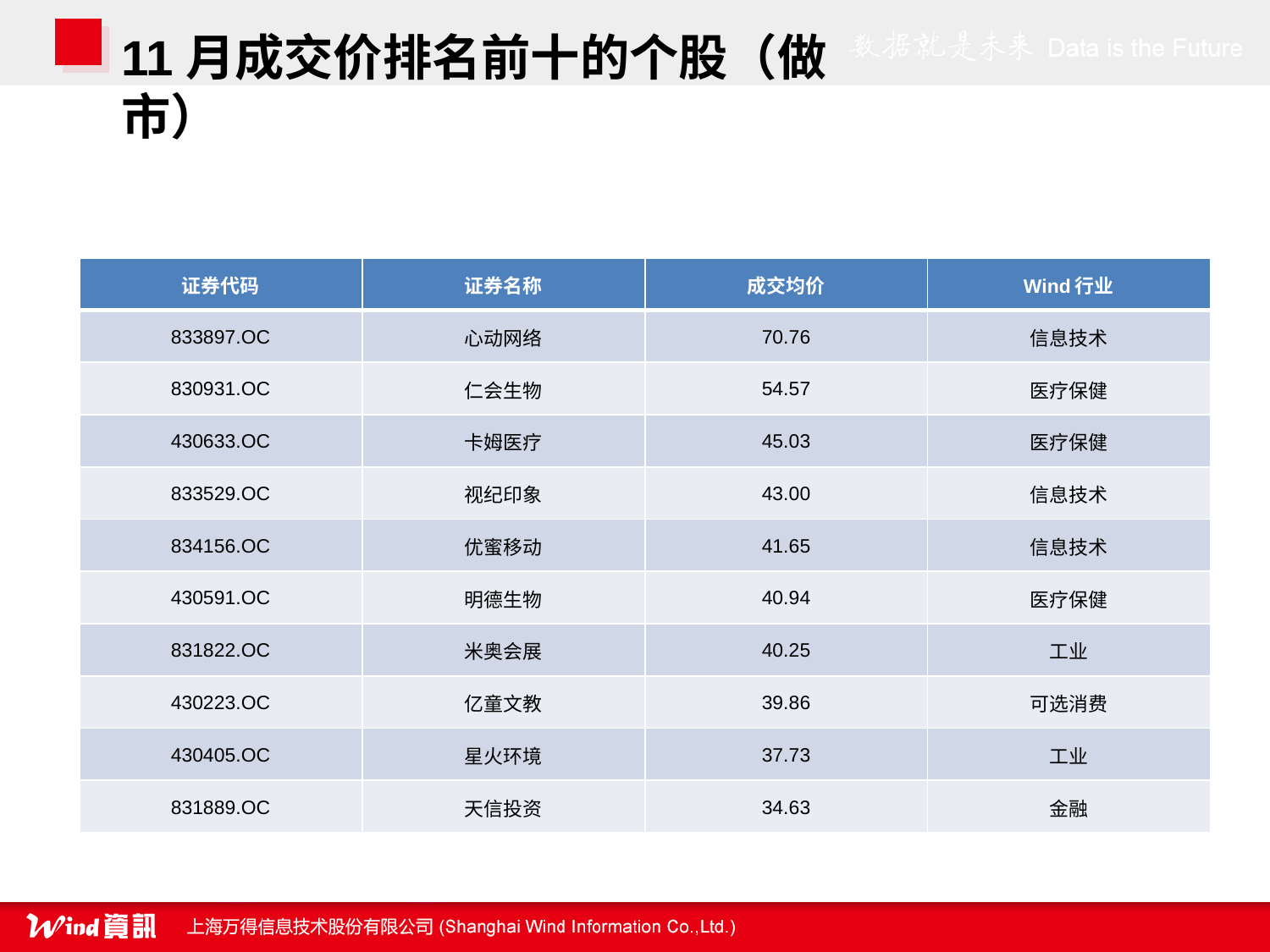

11月成交价排名前十的个股（做市）
| 证券代码 | 证券名称 | 成交均价 | Wind行业 |
| --- | --- | --- | --- |
| 833897.OC | 心动网络 | 70.76 | 信息技术 |
| 830931.OC | 仁会生物 | 54.57 | 医疗保健 |
| 430633.OC | 卡姆医疗 | 45.03 | 医疗保健 |
| 833529.OC | 视纪印象 | 43.00 | 信息技术 |
| 834156.OC | 优蜜移动 | 41.65 | 信息技术 |
| 430591.OC | 明德生物 | 40.94 | 医疗保健 |
| 831822.OC | 米奥会展 | 40.25 | 工业 |
| 430223.OC | 亿童文教 | 39.86 | 可选消费 |
| 430405.OC | 星火环境 | 37.73 | 工业 |
| 831889.OC | 天信投资 | 34.63 | 金融 |